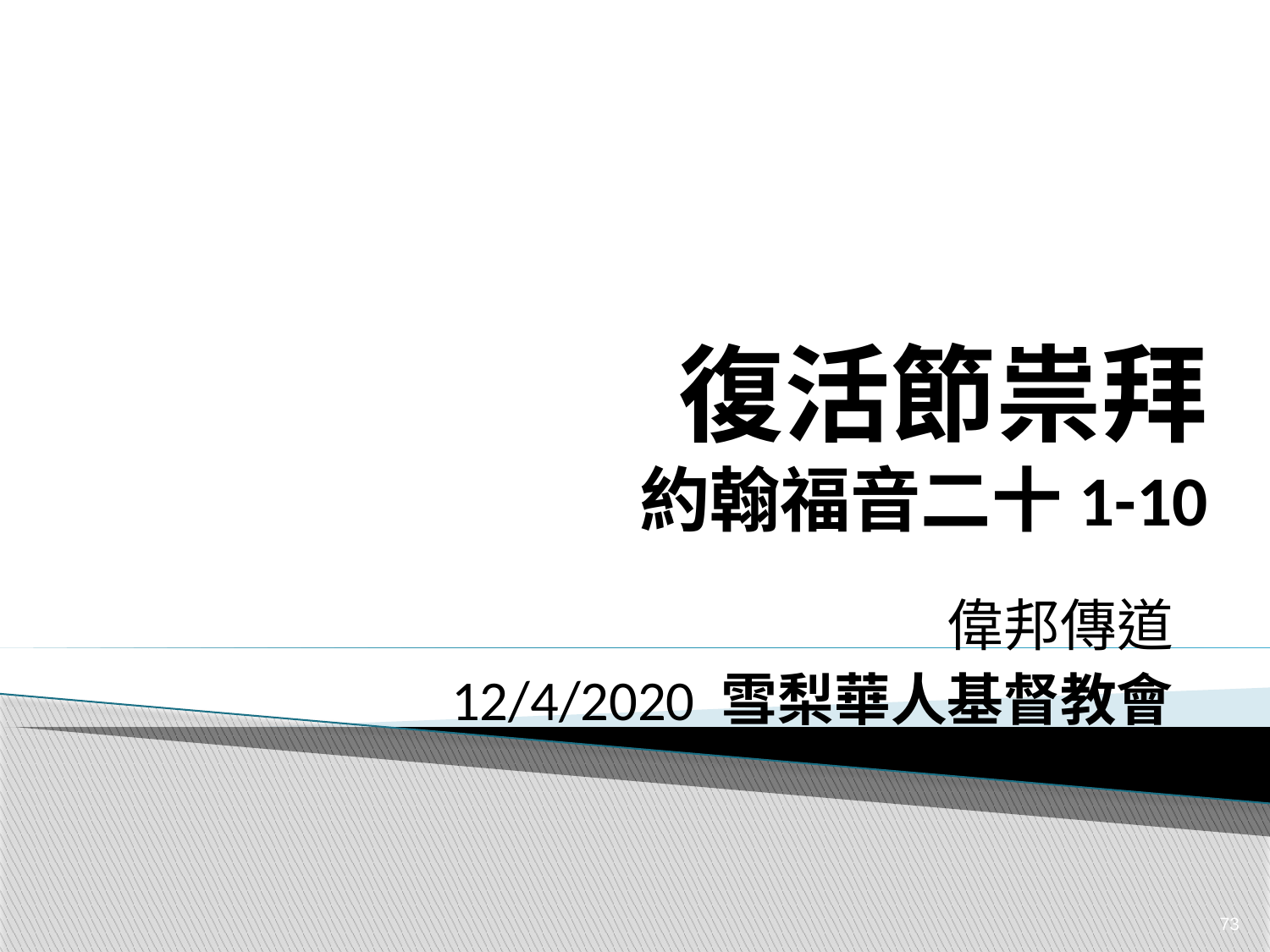

# 復活節祟拜 約翰福音二十1-10

偉邦傳道
12/4/2020 雪梨華人基督教會
73